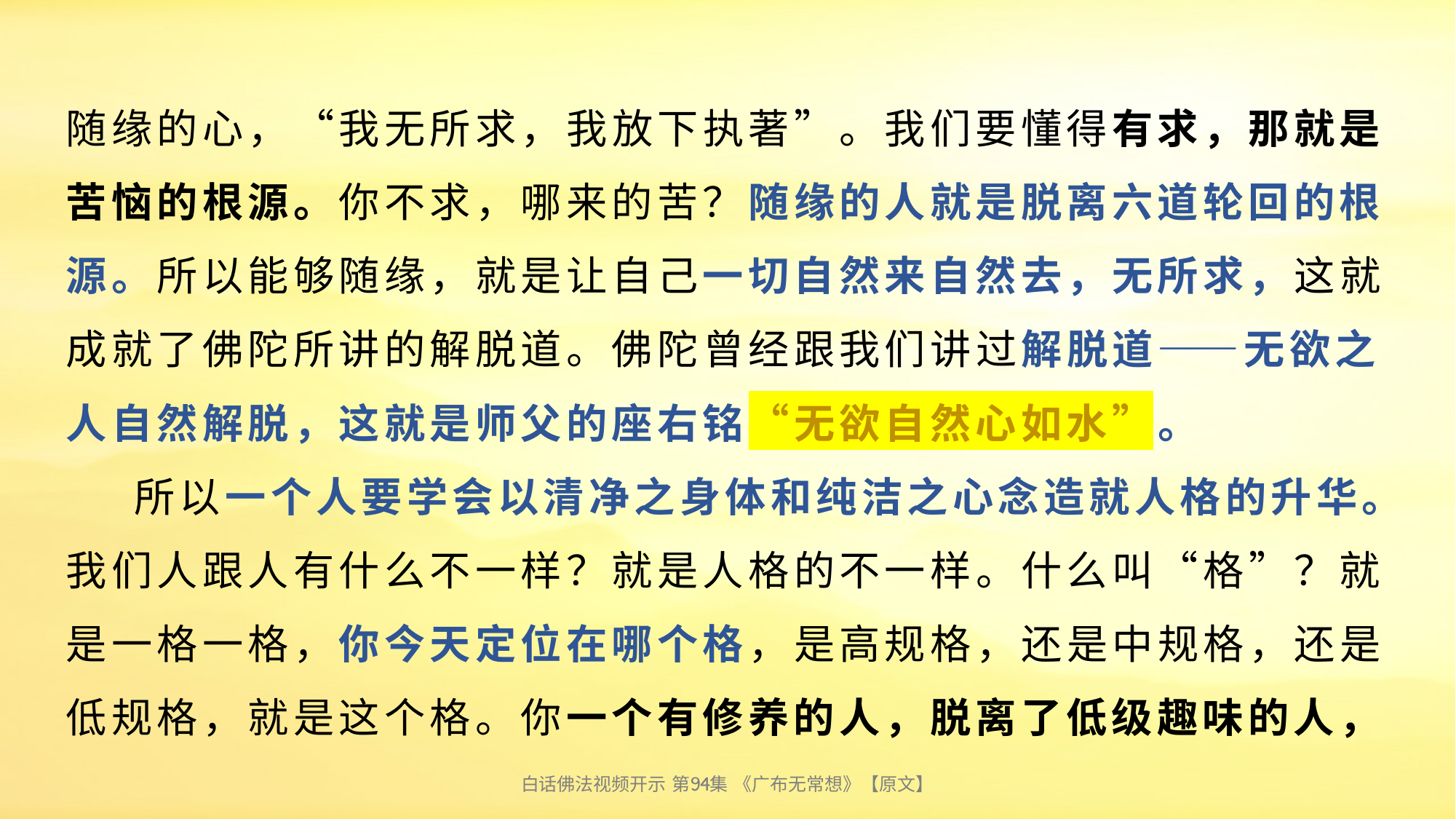

# 随缘的心，“我无所求，我放下执著”。我们要懂得有求，那就是苦恼的根源。你不求，哪来的苦？随缘的人就是脱离六道轮回的根源。所以能够随缘，就是让自己一切自然来自然去，无所求，这就成就了佛陀所讲的解脱道。佛陀曾经跟我们讲过解脱道——无欲之人自然解脱，这就是师父的座右铭“无欲自然心如水”。 所以一个人要学会以清净之身体和纯洁之心念造就人格的升华。我们人跟人有什么不一样？就是人格的不一样。什么叫“格”？就是一格一格，你今天定位在哪个格，是高规格，还是中规格，还是低规格，就是这个格。你一个有修养的人，脱离了低级趣味的人，
白话佛法视频开示 第94集 《广布无常想》【原文】